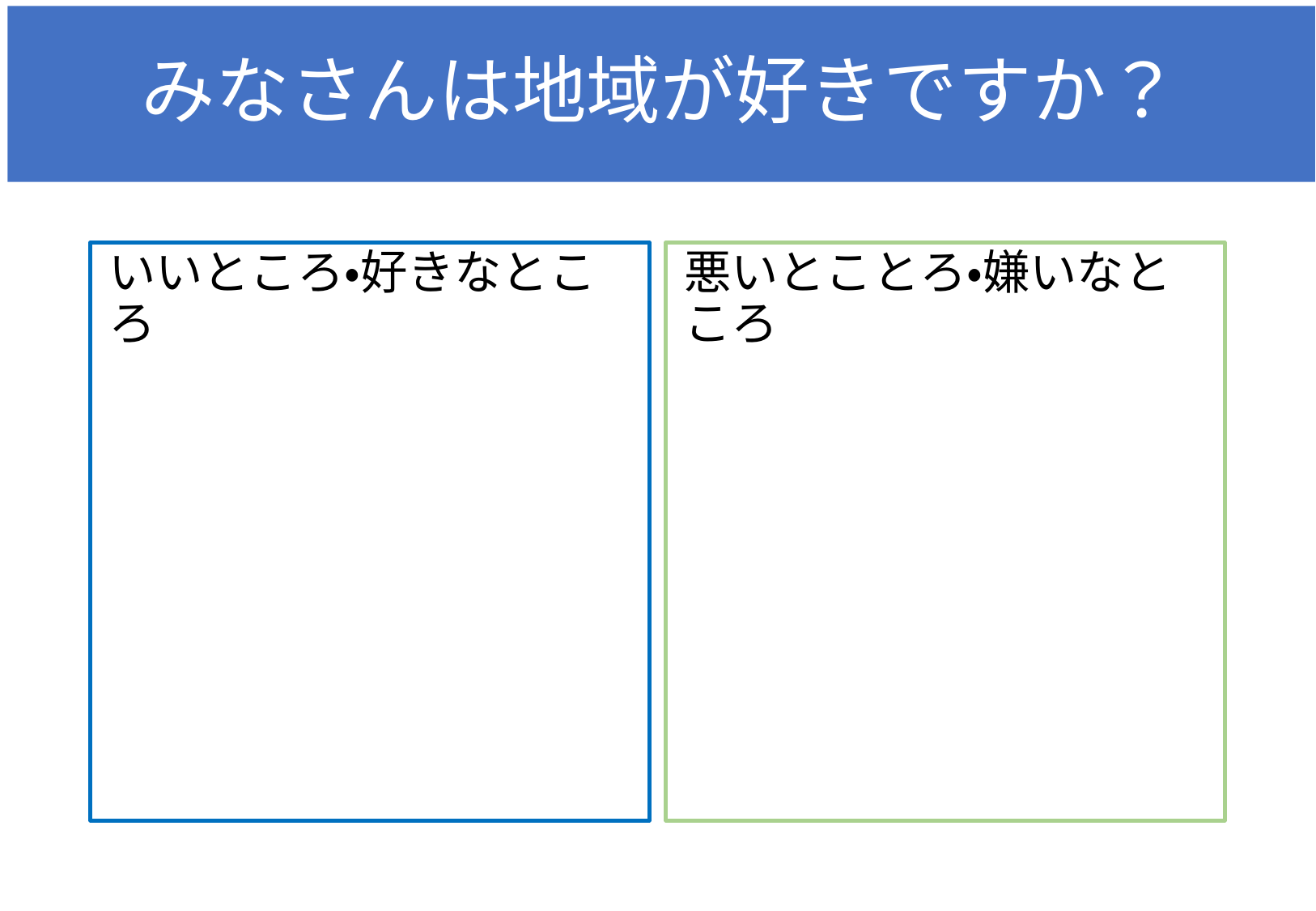

# みなさんは地域が好きですか？
いいところ・好きなところ
悪いとことろ・嫌いなところ